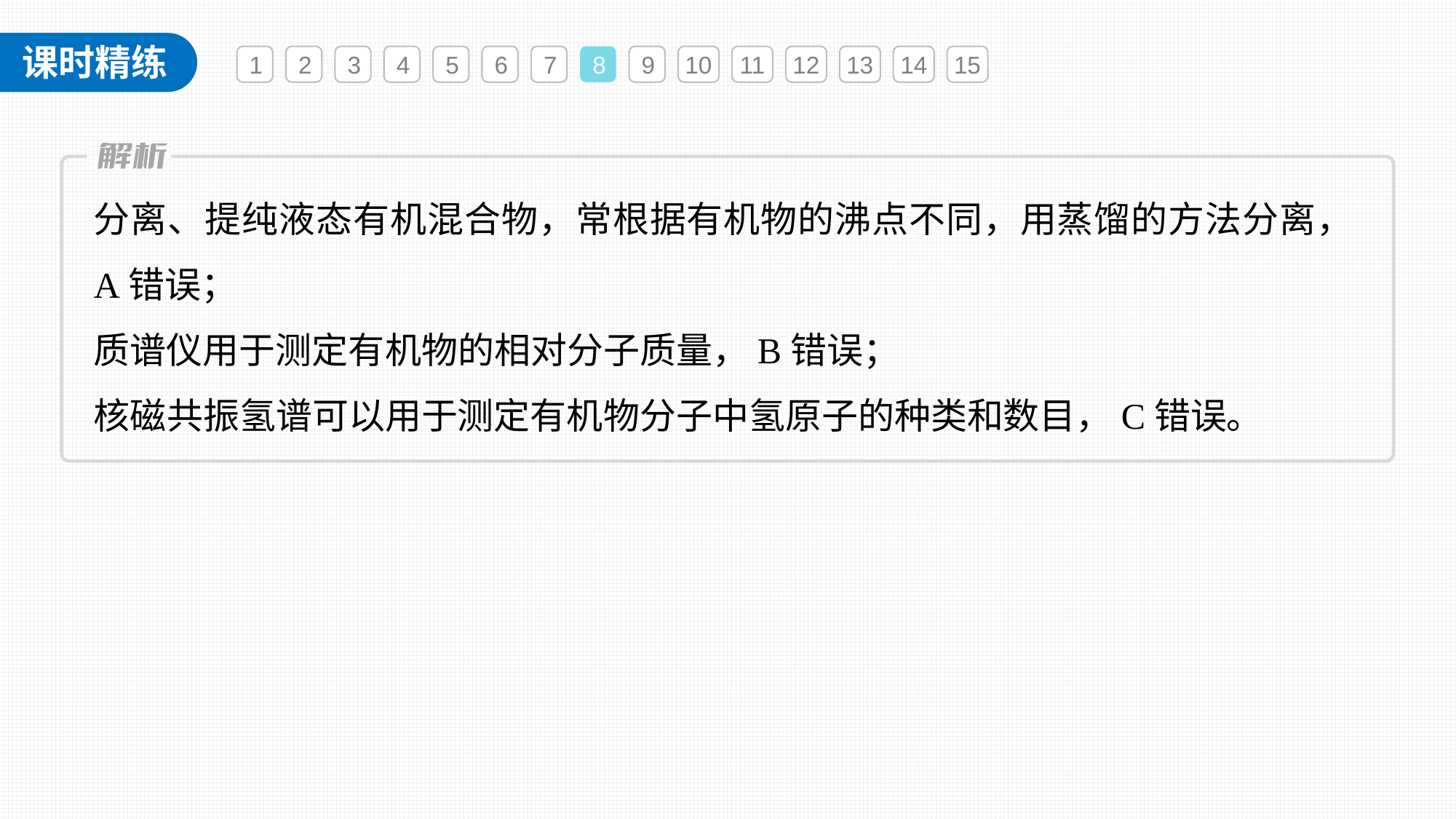

1
2
3
4
5
6
7
8
9
10
11
12
13
14
15

分离、提纯液态有机混合物，常根据有机物的沸点不同，用蒸馏的方法分离，A错误；
质谱仪用于测定有机物的相对分子质量，B错误；
核磁共振氢谱可以用于测定有机物分子中氢原子的种类和数目，C错误。